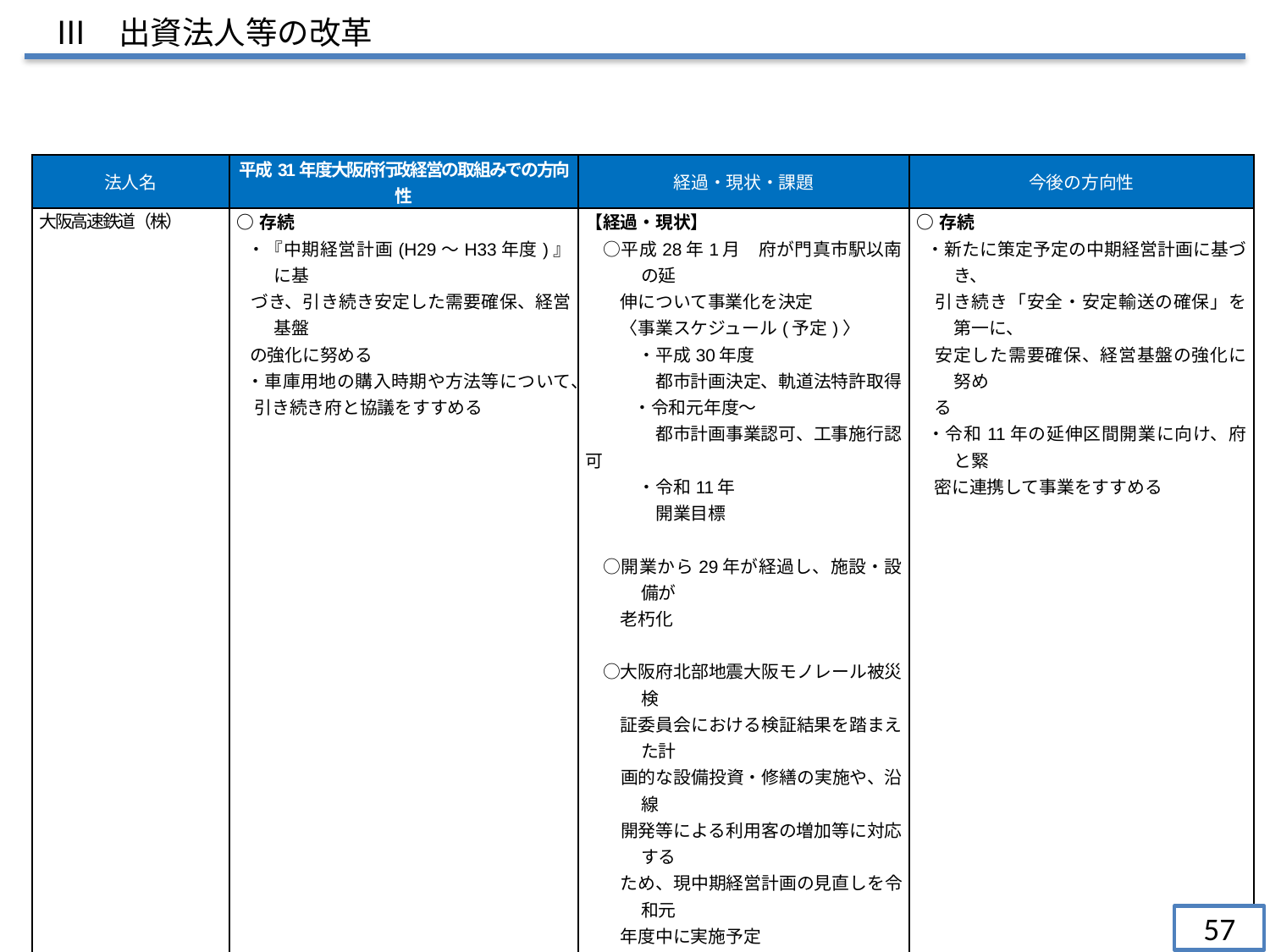

Ⅲ　出資法人等の改革
| 法人名 | 平成31年度大阪府行政経営の取組みでの方向性 | 経過・現状・課題 | 今後の方向性 |
| --- | --- | --- | --- |
| 大阪高速鉄道（株） | ○存続 ・『中期経営計画(H29～H33年度)』に基 づき、引き続き安定した需要確保、経営基盤 の強化に努める ・車庫用地の購入時期や方法等について、 　引き続き府と協議をすすめる | 【経過・現状】 　○平成28年1月　府が門真市駅以南の延 　　伸について事業化を決定 　　〈事業スケジュール(予定)〉 　　　・平成30年度 　　　　都市計画決定、軌道法特許取得 　　・令和元年度～ 　　　　都市計画事業認可、工事施行認可 　　　・令和11年 　　　　開業目標 　○開業から29年が経過し、施設・設備が 　　老朽化 　○大阪府北部地震大阪モノレール被災検 　　証委員会における検証結果を踏まえた計 　　画的な設備投資・修繕の実施や、沿線 　　開発等による利用客の増加等に対応する 　　ため、現中期経営計画の見直しを令和元 　　年度中に実施予定 　○車庫用地については、令和元年度中に 　　購入予定 【課　題】 　○延伸事業の着実な推進 　○計画的な設備投資の実施 | ○存続 ・新たに策定予定の中期経営計画に基づき、 　引き続き「安全・安定輸送の確保」を第一に、 　安定した需要確保、経営基盤の強化に努め 　る ・令和11年の延伸区間開業に向け、府と緊 　密に連携して事業をすすめる |
57